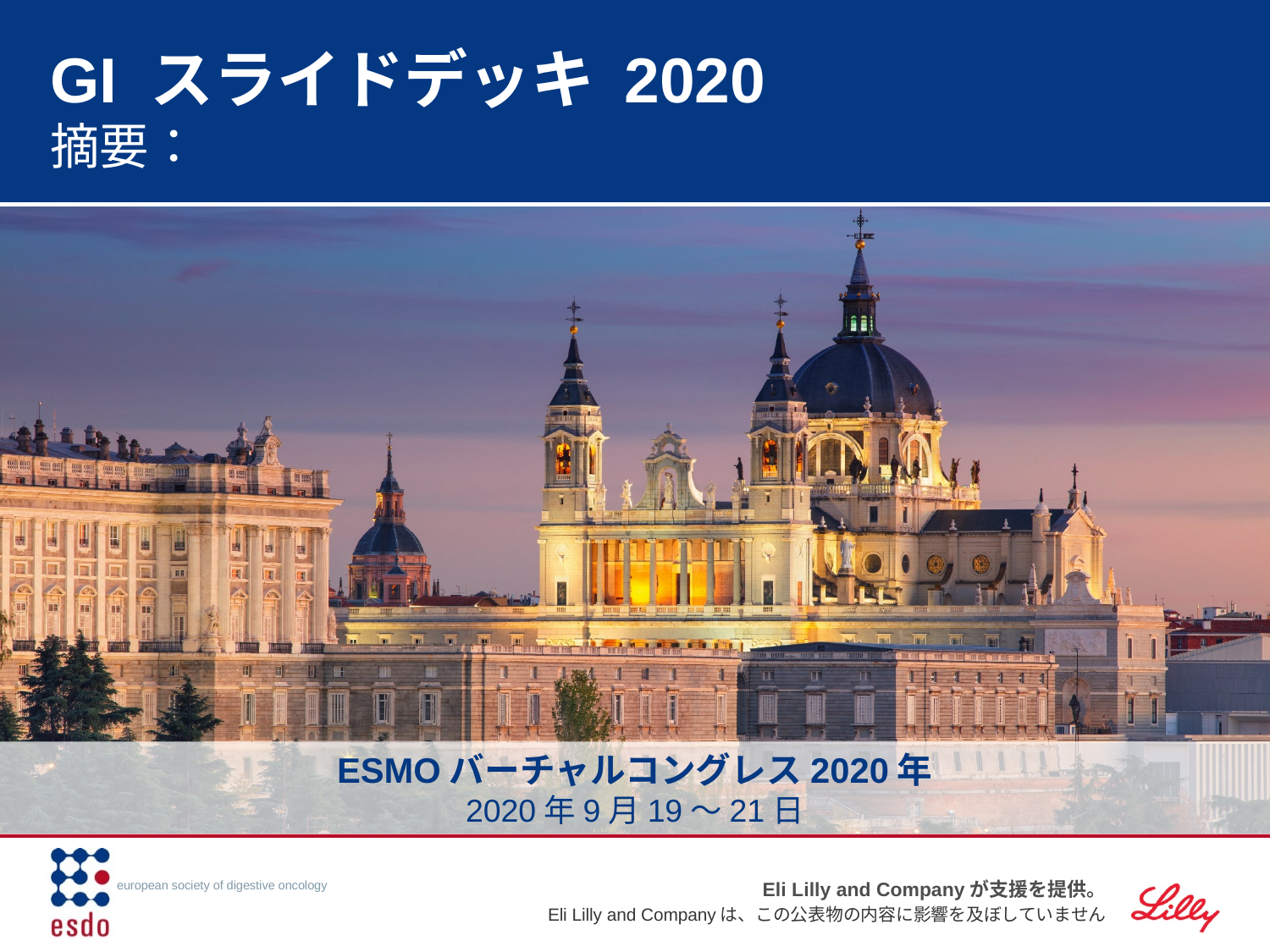

# GI スライドデッキ 2020 摘要：
ESMOバーチャルコングレス2020年
2020年9月19～21日
Eli Lilly and Companyが支援を提供。
 Eli Lilly and Companyは、この公表物の内容に影響を及ぼしていません
european society of digestive oncology